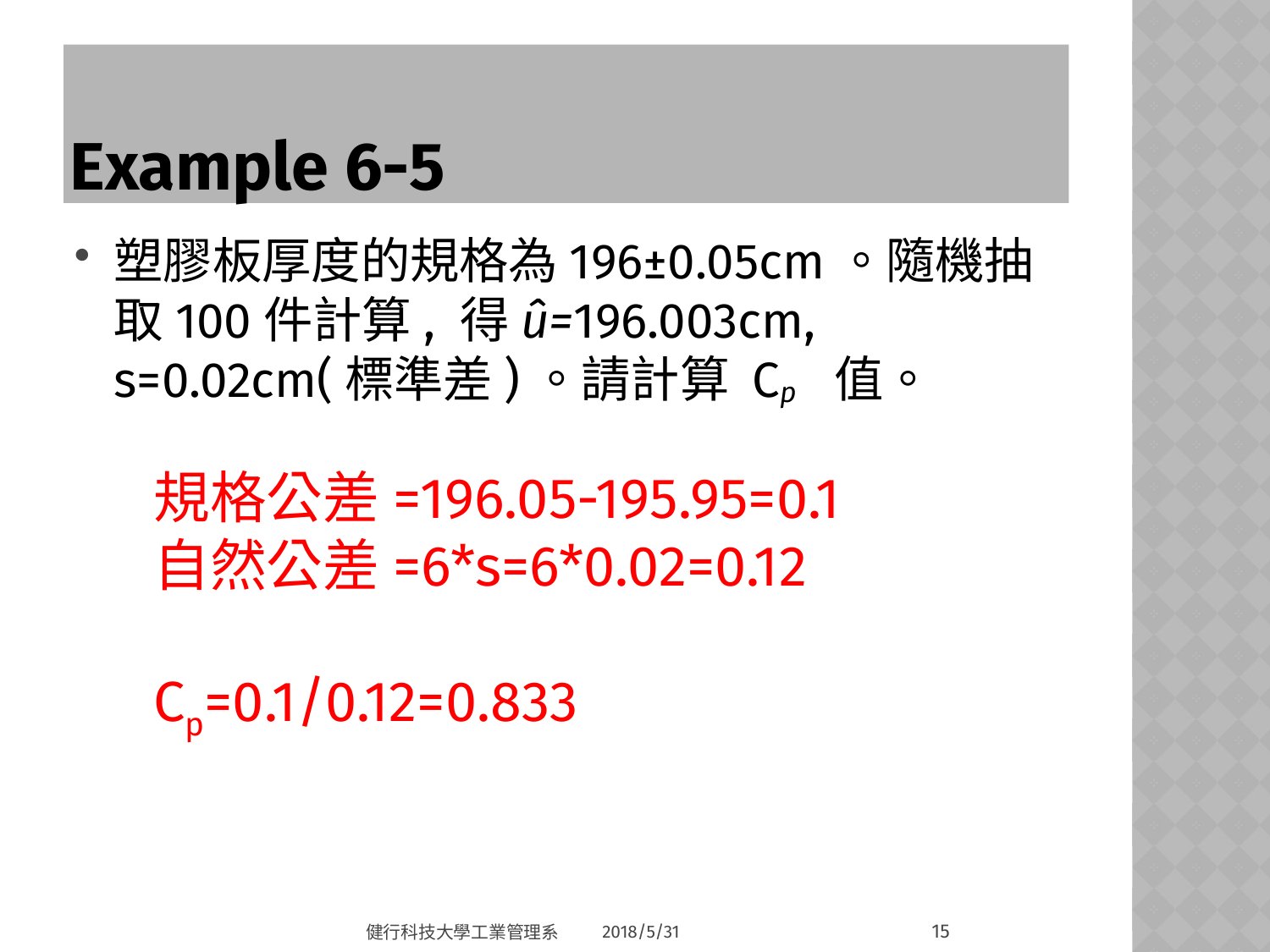

# Example 6-5
塑膠板厚度的規格為196±0.05cm。隨機抽取100件計算, 得û=196.003cm, s=0.02cm(標準差)。請計算 Cp  值。
規格公差=196.05-195.95=0.1
自然公差=6*s=6*0.02=0.12

Cp=0.1/0.12=0.833

15
健行科技大學工業管理系
2018/5/31